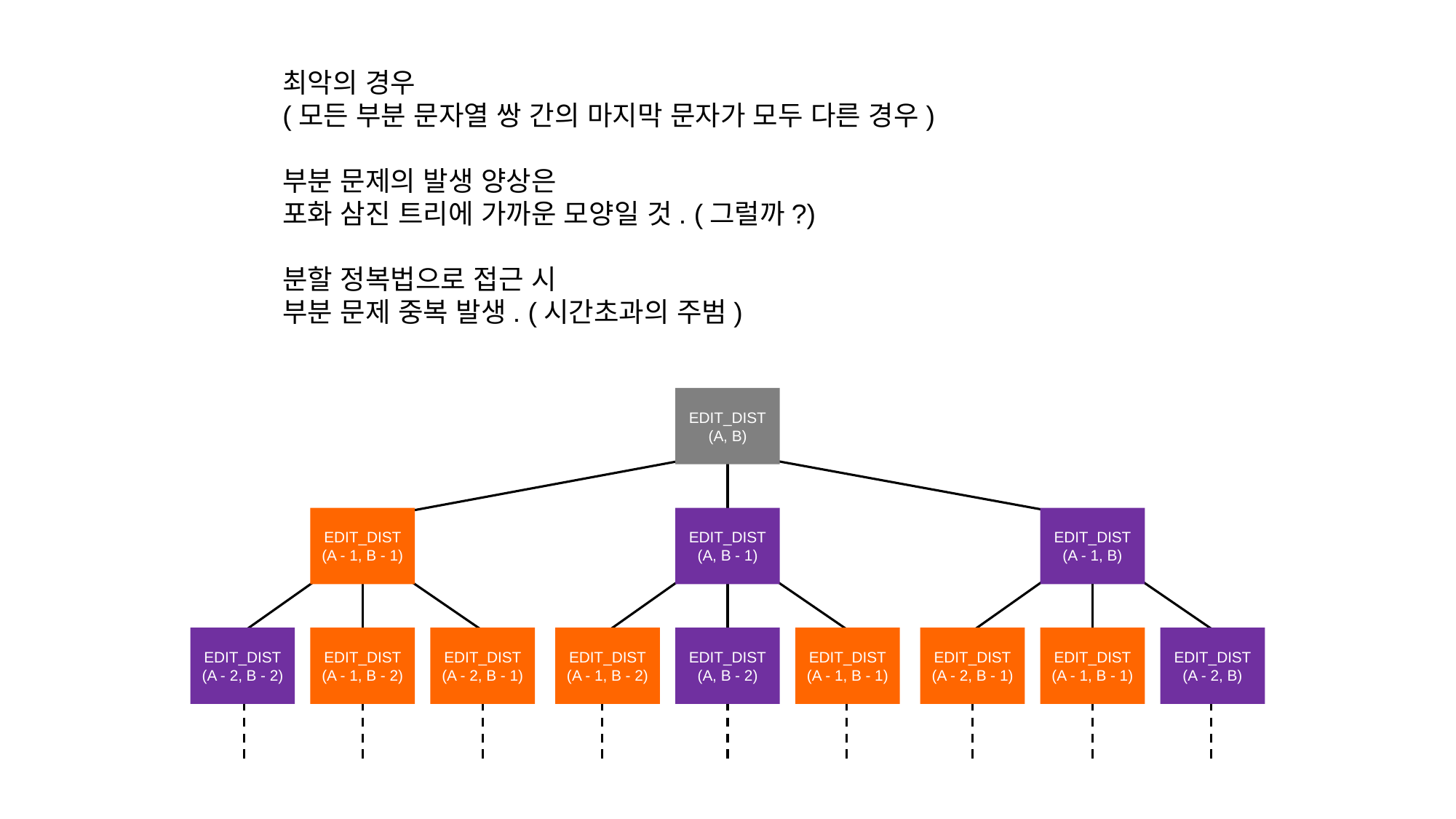

최악의 경우
(모든 부분 문자열 쌍 간의 마지막 문자가 모두 다른 경우)

부분 문제의 발생 양상은
포화 삼진 트리에 가까운 모양일 것. (그럴까?)

분할 정복법으로 접근 시
부분 문제 중복 발생. (시간초과의 주범)
EDIT_DIST
(A, B)
EDIT_DIST
(A - 1, B - 1)
EDIT_DIST
(A, B - 1)
EDIT_DIST
(A - 1, B)
EDIT_DIST
(A - 2, B - 2)
EDIT_DIST
(A - 1, B - 2)
EDIT_DIST
(A - 2, B - 1)
EDIT_DIST
(A - 1, B - 2)
EDIT_DIST
(A, B - 2)
EDIT_DIST
(A - 1, B - 1)
EDIT_DIST
(A - 2, B - 1)
EDIT_DIST
(A - 1, B - 1)
EDIT_DIST
(A - 2, B)